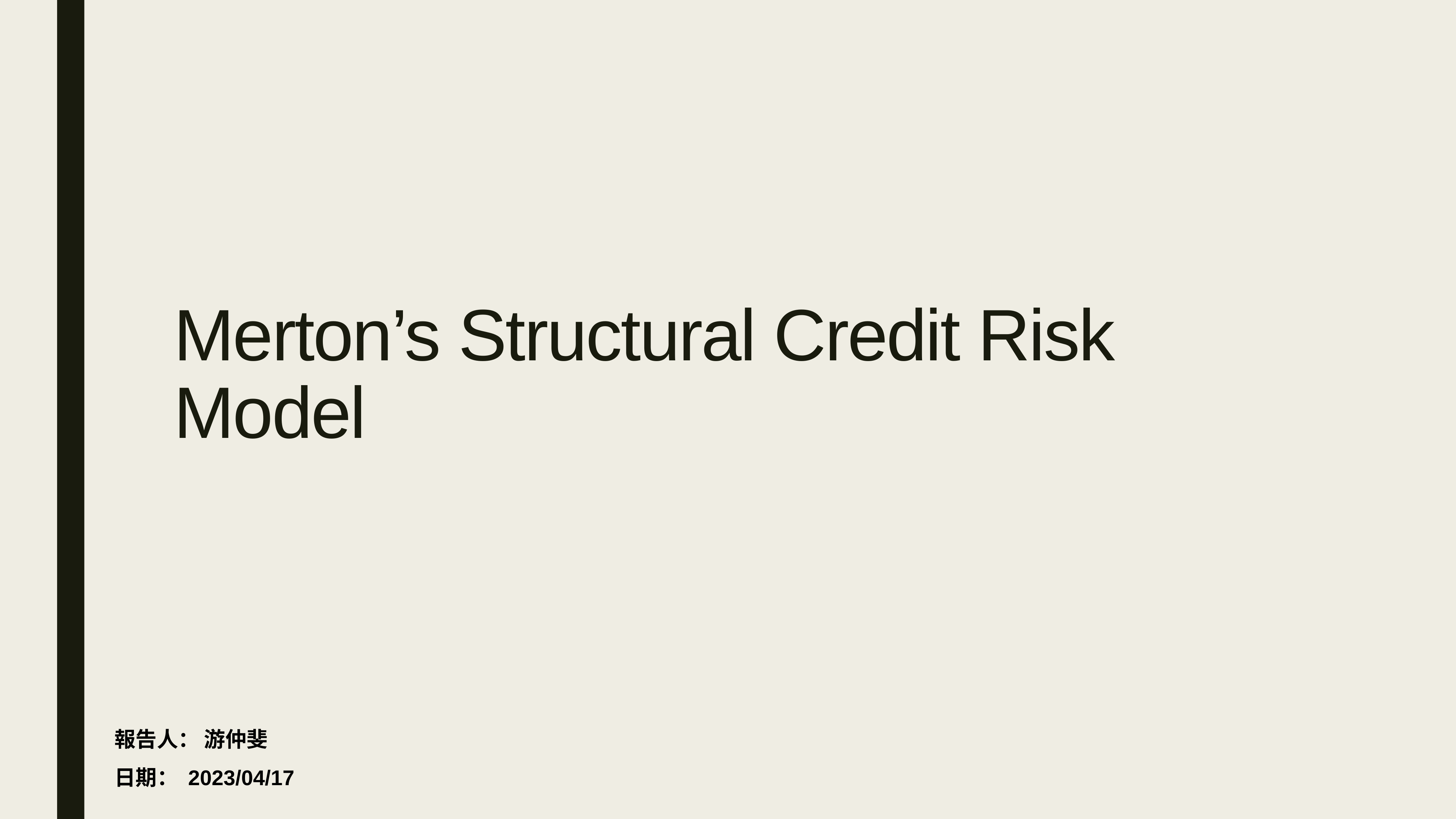

# Merton’s Structural Credit Risk Model
報告人： 游仲斐
日期： 2023/04/17